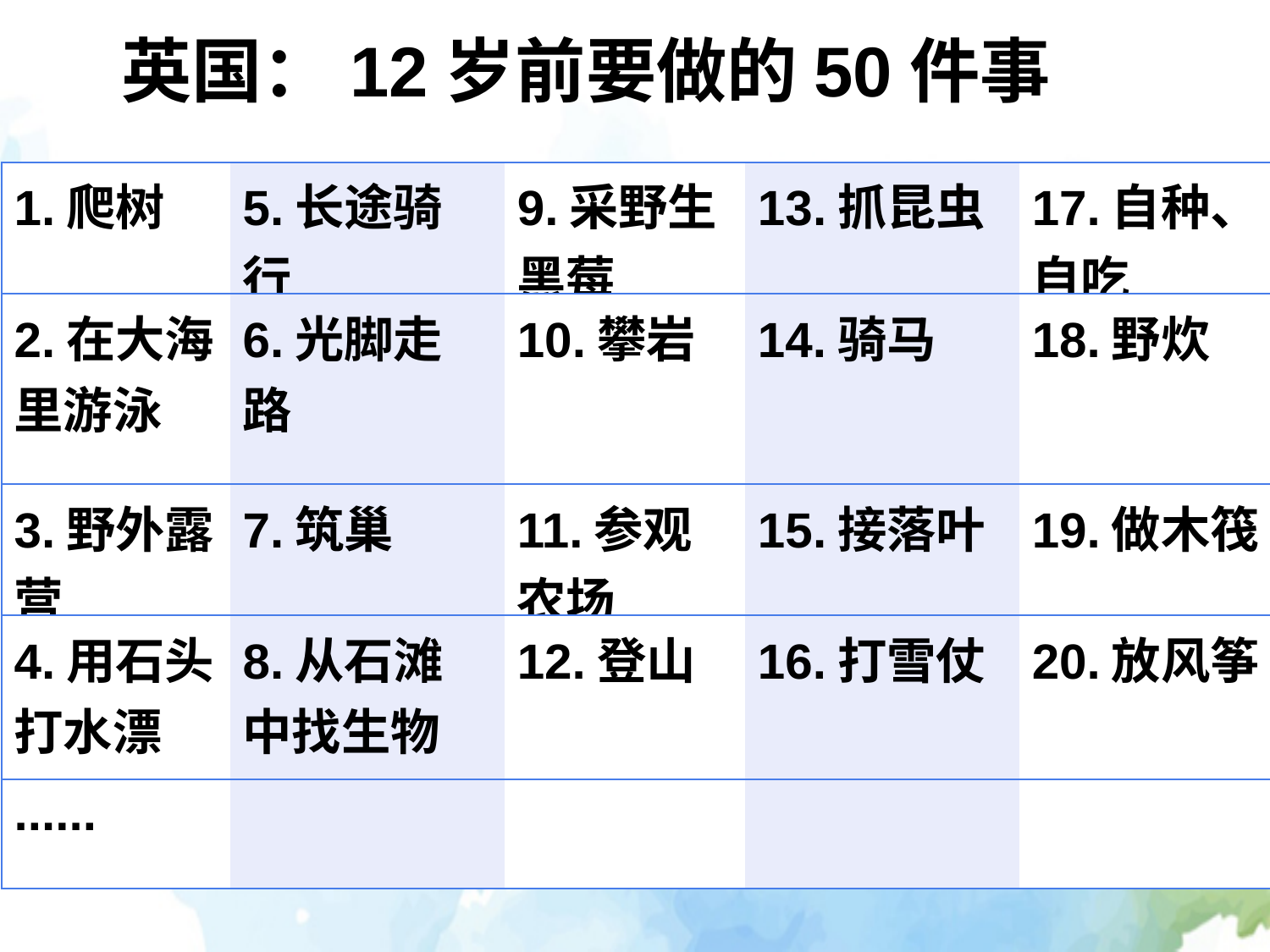

英国：12岁前要做的50件事

| 1.爬树 | 5.长途骑行 | 9.采野生黑莓 | 13.抓昆虫 | 17.自种、自吃 |
| --- | --- | --- | --- | --- |
| 2.在大海里游泳 | 6.光脚走路 | 10.攀岩 | 14.骑马 | 18.野炊 |
| 3.野外露营 | 7.筑巢 | 11.参观农场 | 15.接落叶 | 19.做木筏 |
| 4.用石头打水漂 | 8.从石滩中找生物 | 12.登山 | 16.打雪仗 | 20.放风筝 |
| ...... |  |  |  |  |